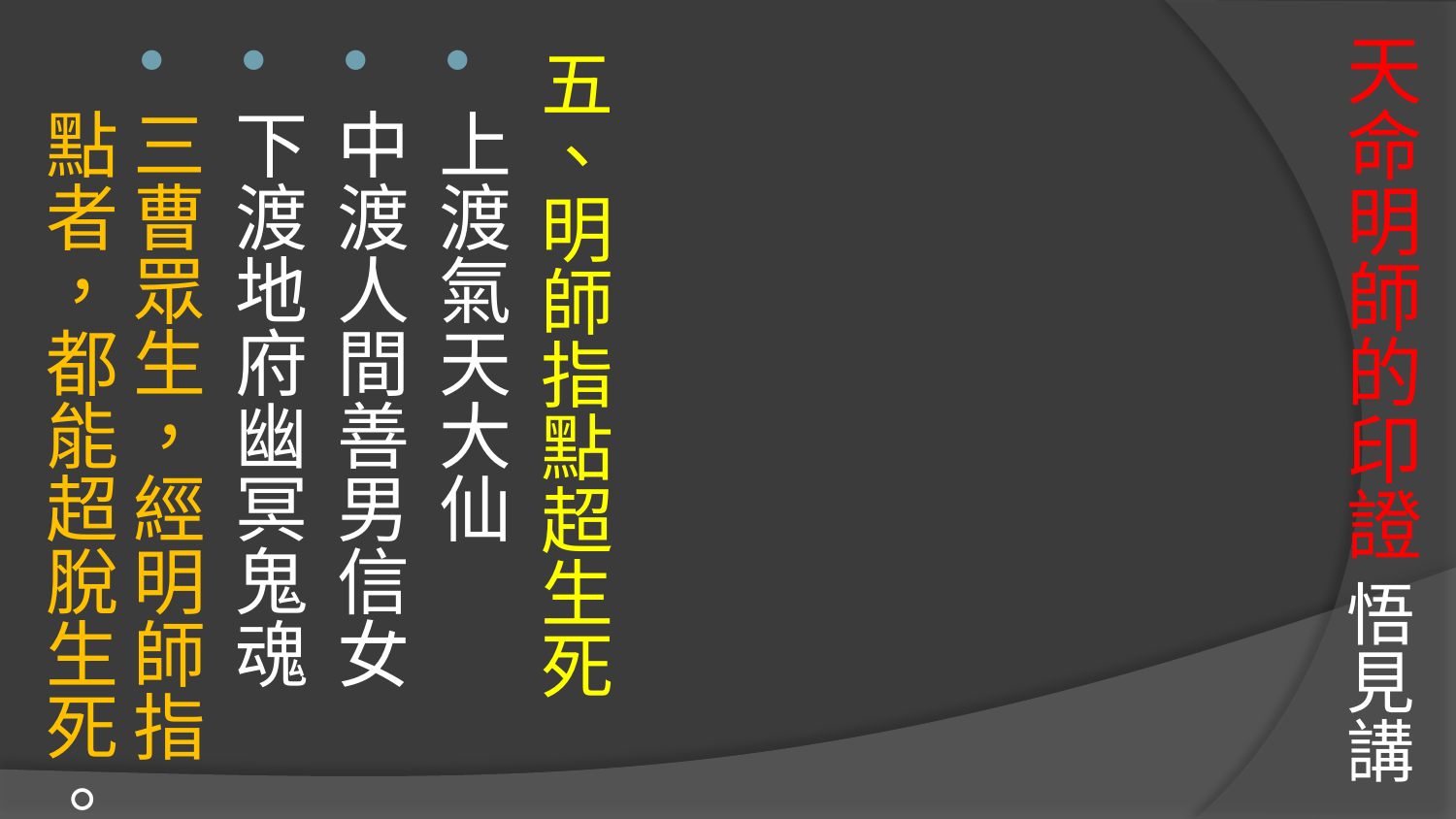

# 天命明師的印證 悟見講
五、明師指點超生死
上渡氣天大仙
中渡人間善男信女
下渡地府幽冥鬼魂
三曹眾生，經明師指點者，都能超脫生死。